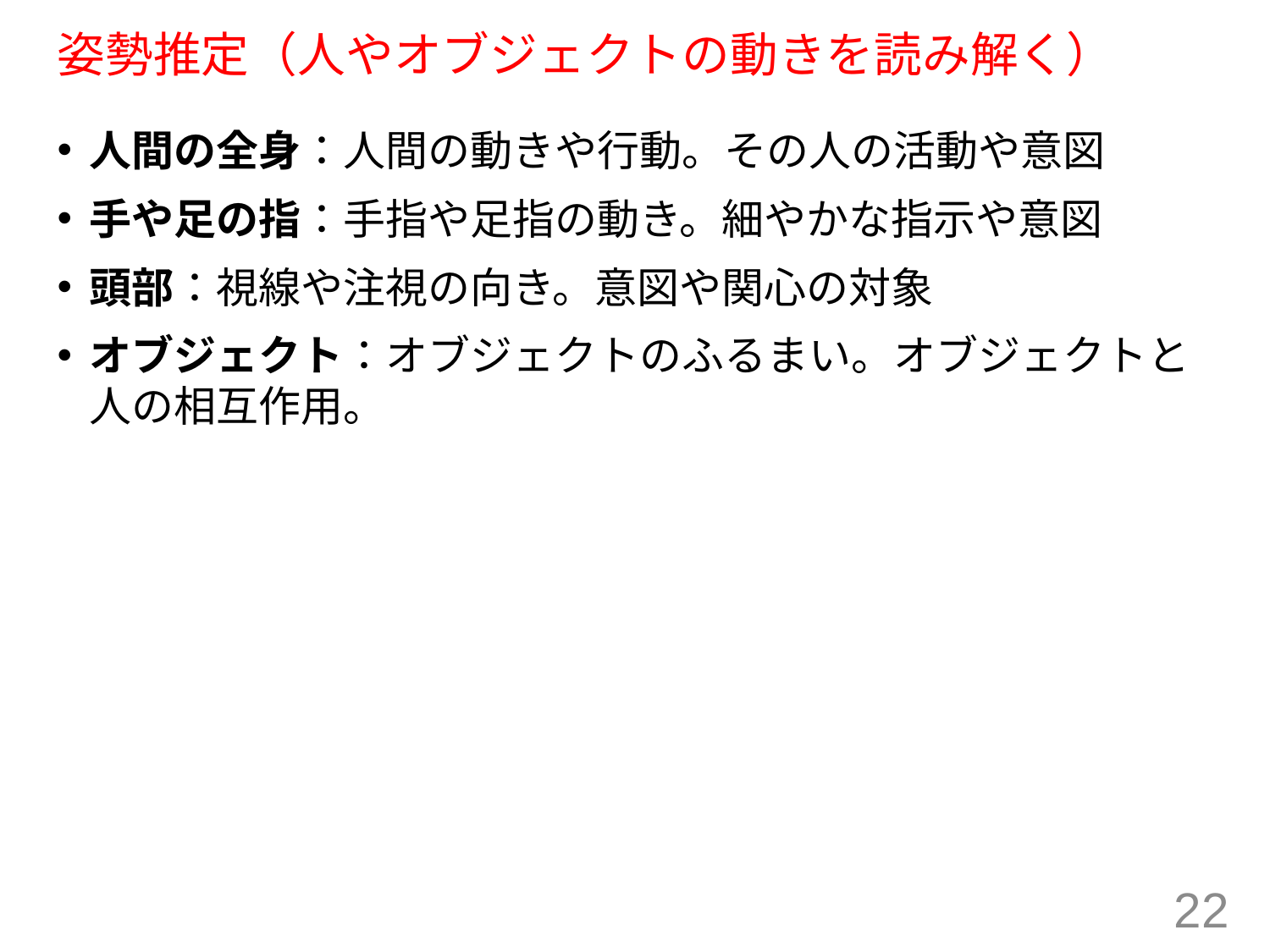

# 姿勢推定（人やオブジェクトの動きを読み解く）
人間の全身：人間の動きや行動。その人の活動や意図
手や足の指：手指や足指の動き。細やかな指示や意図
頭部：視線や注視の向き。意図や関心の対象
オブジェクト：オブジェクトのふるまい。オブジェクトと人の相互作用。
22